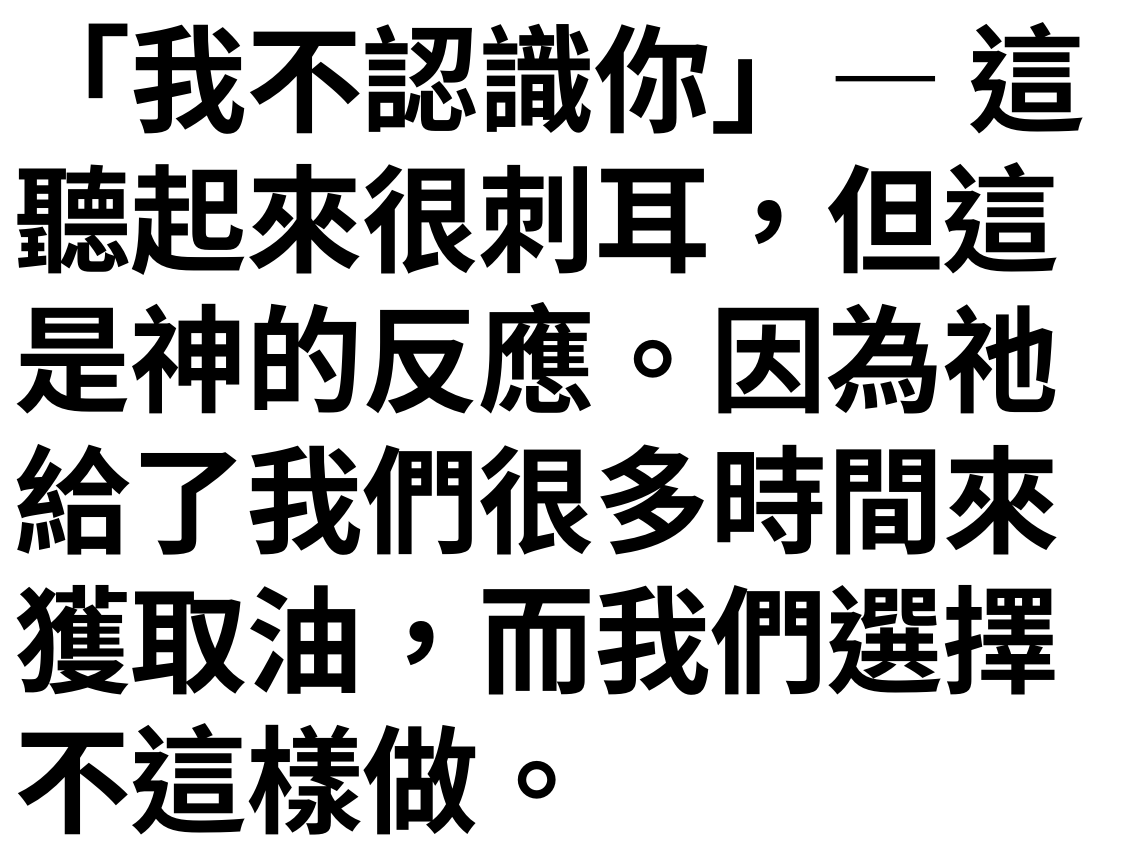

「我不認識你」— 這聽起來很刺耳，但這是神的反應。因為祂給了我們很多時間來獲取油，而我們選擇不這樣做。